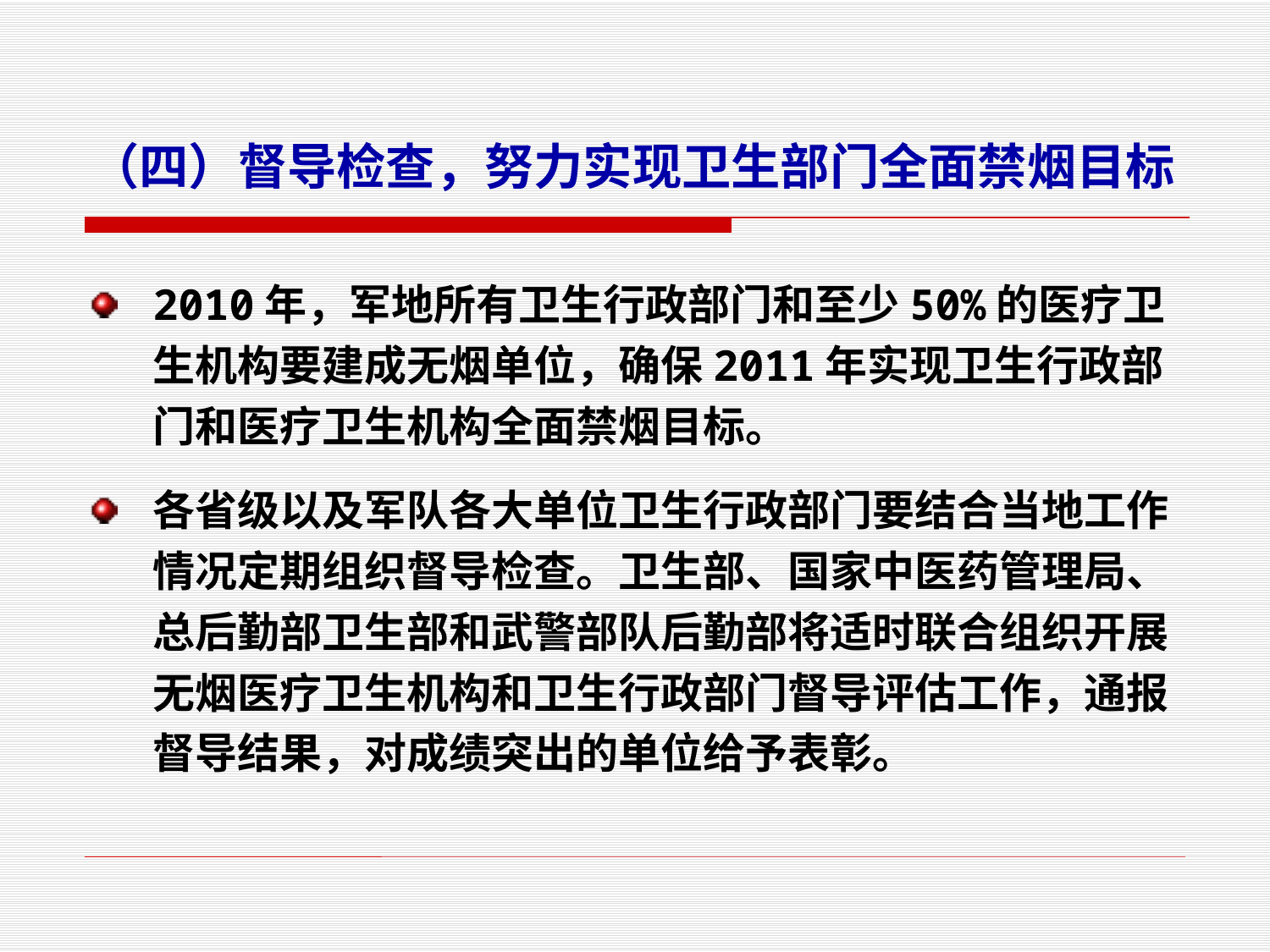

# （四）督导检查，努力实现卫生部门全面禁烟目标
2010年，军地所有卫生行政部门和至少50%的医疗卫生机构要建成无烟单位，确保2011年实现卫生行政部门和医疗卫生机构全面禁烟目标。

各省级以及军队各大单位卫生行政部门要结合当地工作情况定期组织督导检查。卫生部、国家中医药管理局、总后勤部卫生部和武警部队后勤部将适时联合组织开展无烟医疗卫生机构和卫生行政部门督导评估工作，通报督导结果，对成绩突出的单位给予表彰。